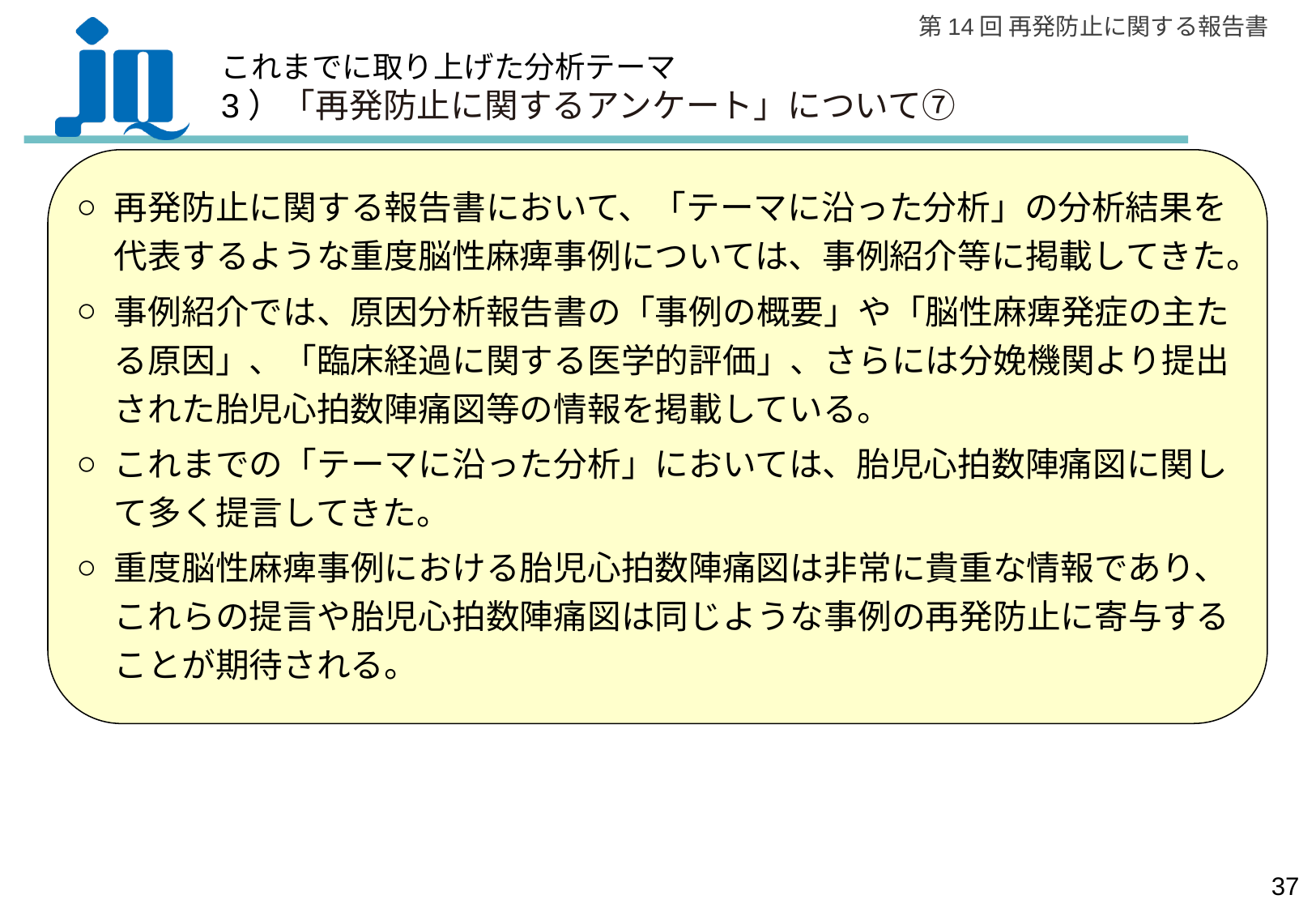

これまでに取り上げた分析テーマ
3）「再発防止に関するアンケート」について⑦
再発防止に関する報告書において、「テーマに沿った分析」の分析結果を代表するような重度脳性麻痺事例については、事例紹介等に掲載してきた。
事例紹介では、原因分析報告書の「事例の概要」や「脳性麻痺発症の主たる原因」、「臨床経過に関する医学的評価」、さらには分娩機関より提出された胎児心拍数陣痛図等の情報を掲載している。
これまでの「テーマに沿った分析」においては、胎児心拍数陣痛図に関して多く提言してきた。
重度脳性麻痺事例における胎児心拍数陣痛図は非常に貴重な情報であり、これらの提言や胎児心拍数陣痛図は同じような事例の再発防止に寄与することが期待される。

37